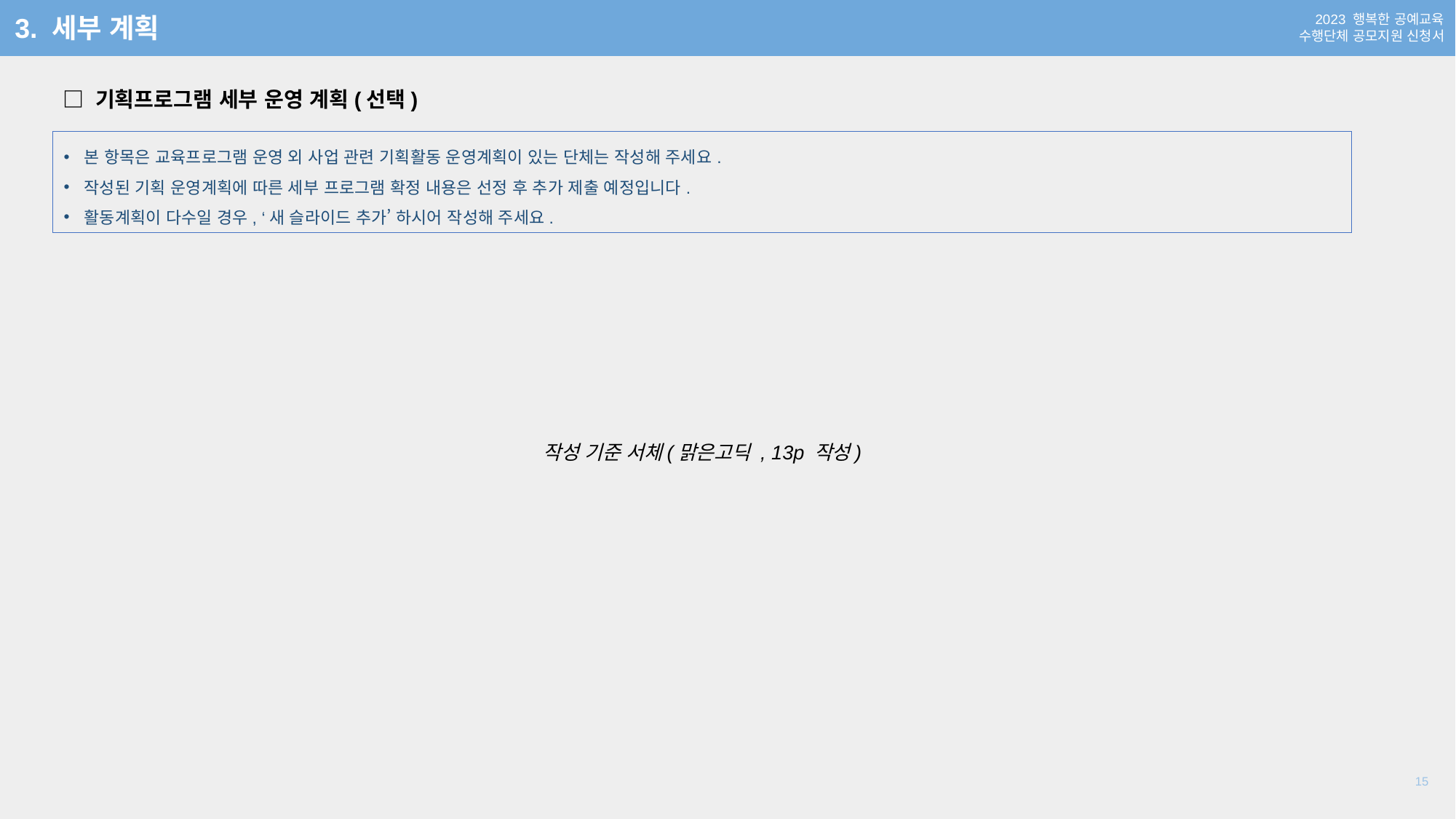

3. 세부 계획
□ 기획프로그램 세부 운영 계획(선택)
본 항목은 교육프로그램 운영 외 사업 관련 기획활동 운영계획이 있는 단체는 작성해 주세요.
작성된 기획 운영계획에 따른 세부 프로그램 확정 내용은 선정 후 추가 제출 예정입니다.
활동계획이 다수일 경우, ‘새 슬라이드 추가’ 하시어 작성해 주세요.

작성 기준 서체(맑은고딕 , 13p 작성)

15